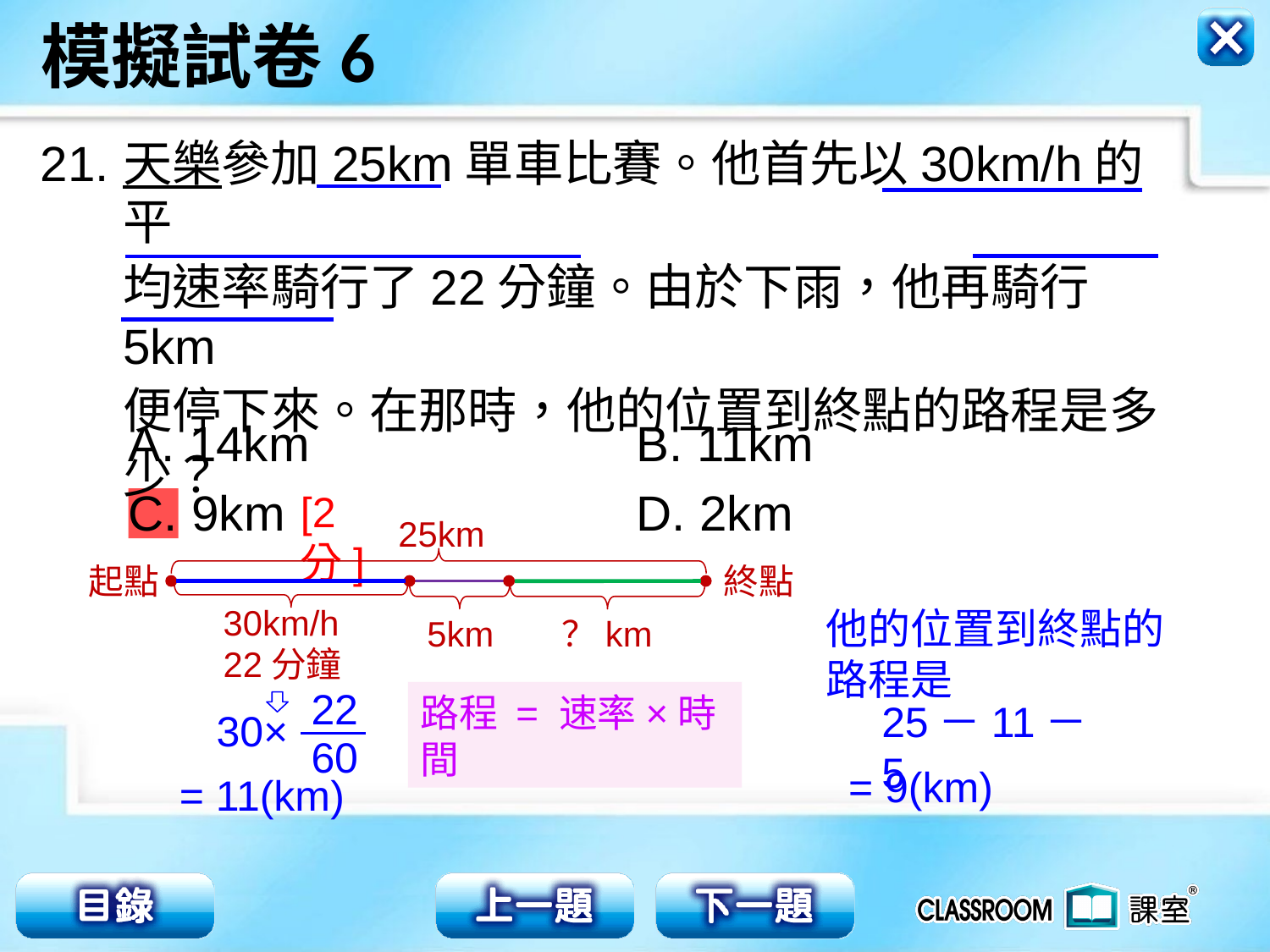

21.
天樂參加25km單車比賽。他首先以30km/h的平
均速率騎行了22分鐘。由於下雨，他再騎行5km
便停下來。在那時，他的位置到終點的路程是多
少？

A. 14km			B. 11km
C. 9km			D. 2km

[2分]

25km

起點

終點

30km/h
他的位置到終點的路程是
5km
？km
22分鐘
22
60
30×
25－11－5

路程 = 速率×時間
= 9(km)
= 11(km)